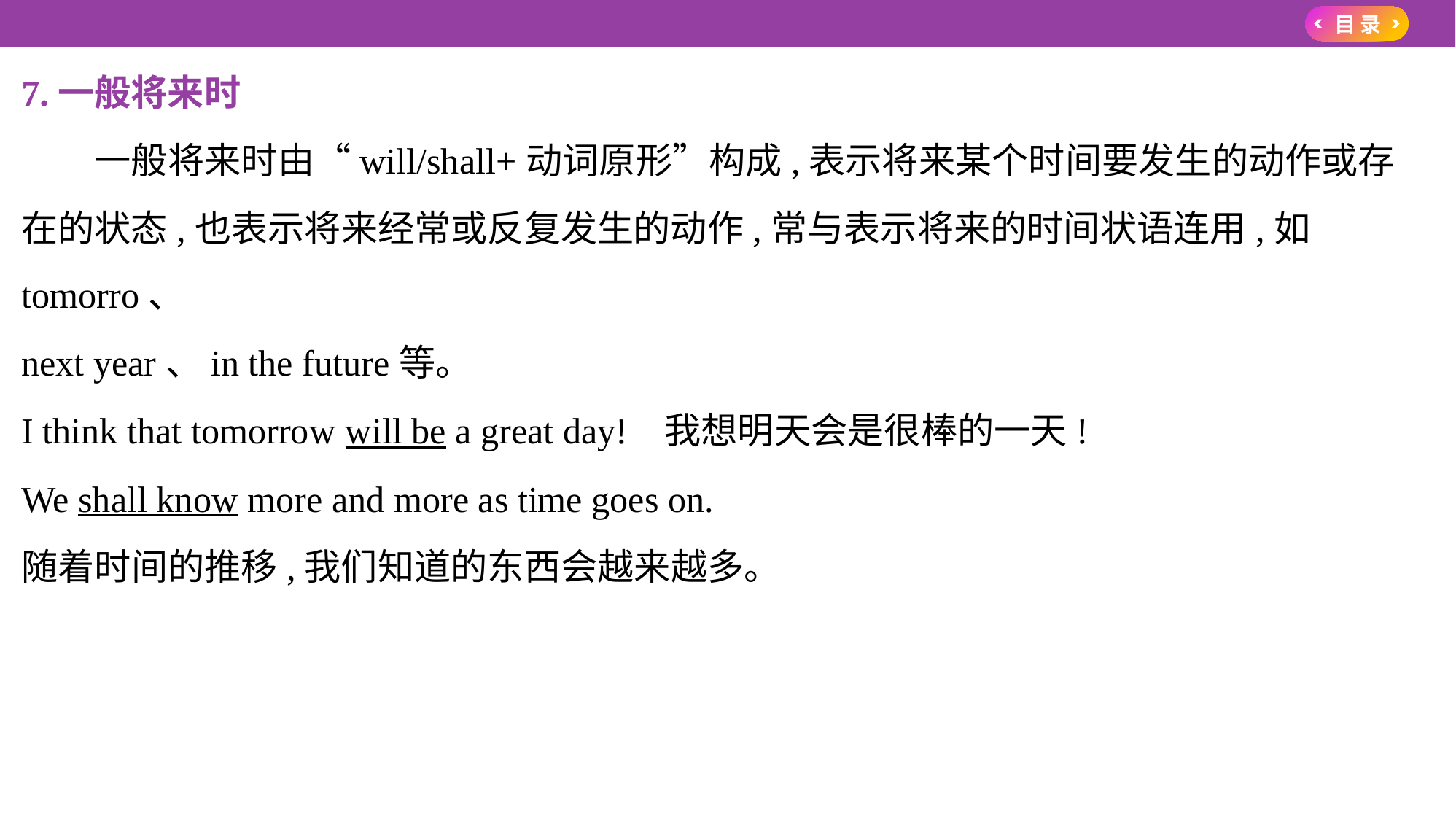

7.一般将来时
　　一般将来时由“will/shall+动词原形”构成,表示将来某个时间要发生的动作或存
在的状态,也表示将来经常或反复发生的动作,常与表示将来的时间状语连用,如tomorro、
next year、in the future等。
I think that tomorrow will be a great day!   我想明天会是很棒的一天!
We shall know more and more as time goes on.
随着时间的推移,我们知道的东西会越来越多。